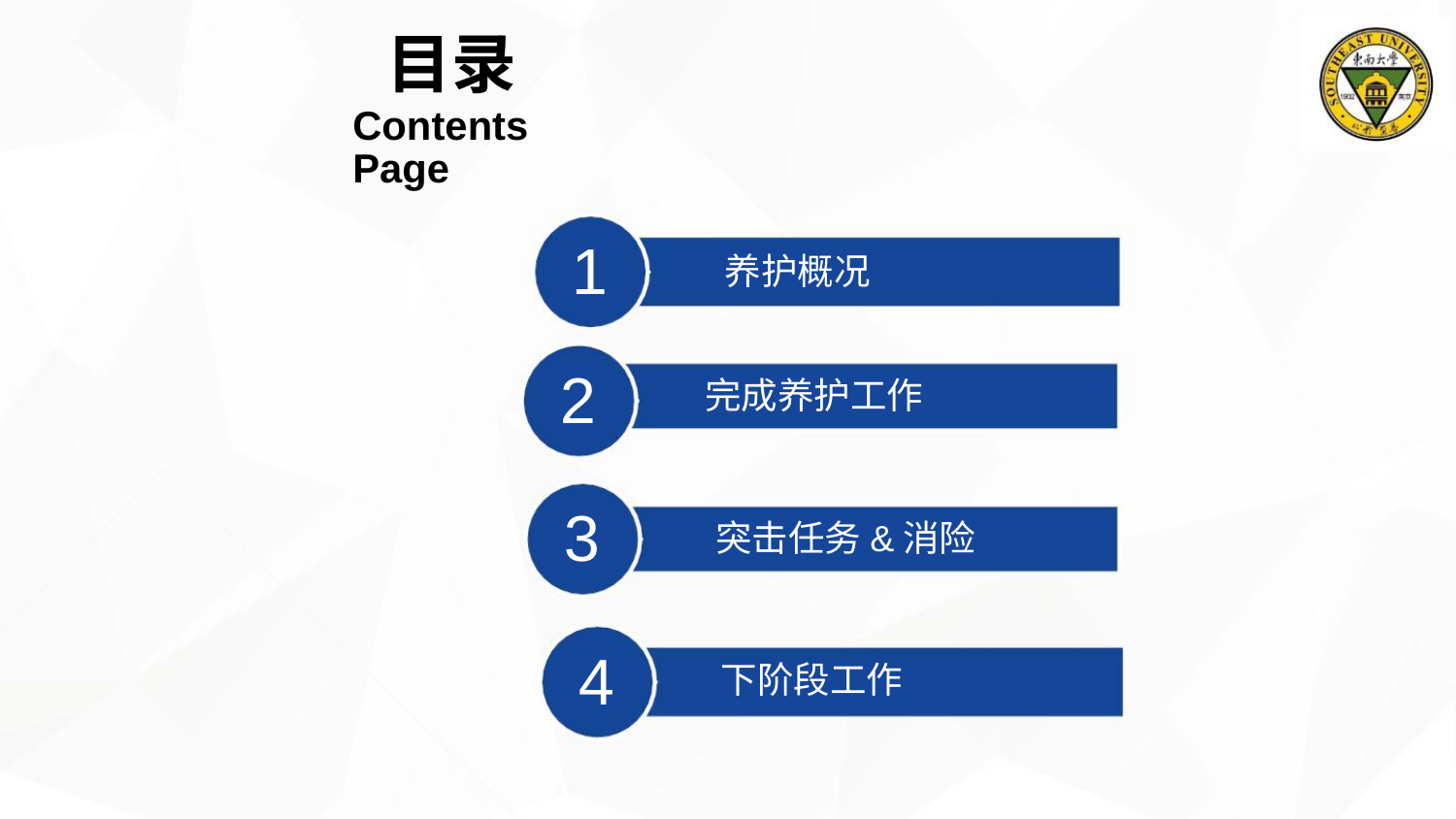

目录
Contents Page
1
养护概况
2
完成养护工作
3
突击任务&消险
下阶段工作
4